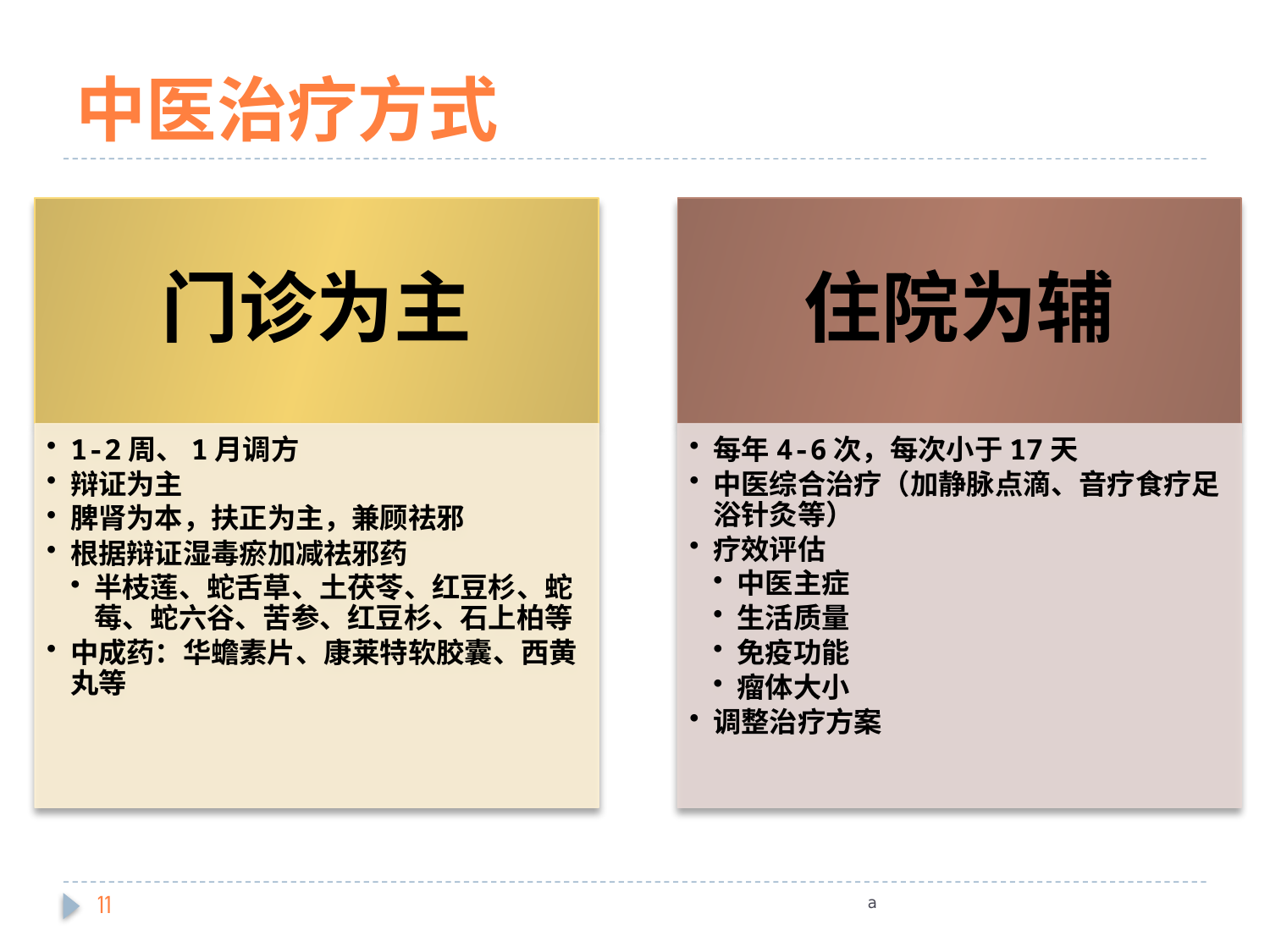

# 中医治疗方式
门诊为主
1-2周、1月调方
辩证为主
脾肾为本，扶正为主，兼顾祛邪
根据辩证湿毒瘀加减祛邪药
半枝莲、蛇舌草、土茯苓、红豆杉、蛇莓、蛇六谷、苦参、红豆杉、石上柏等
中成药：华蟾素片、康莱特软胶囊、西黄丸等

住院为辅
每年4-6次，每次小于17天
中医综合治疗（加静脉点滴、音疗食疗足浴针灸等）
疗效评估
中医主症
生活质量
免疫功能
瘤体大小
调整治疗方案
11
a